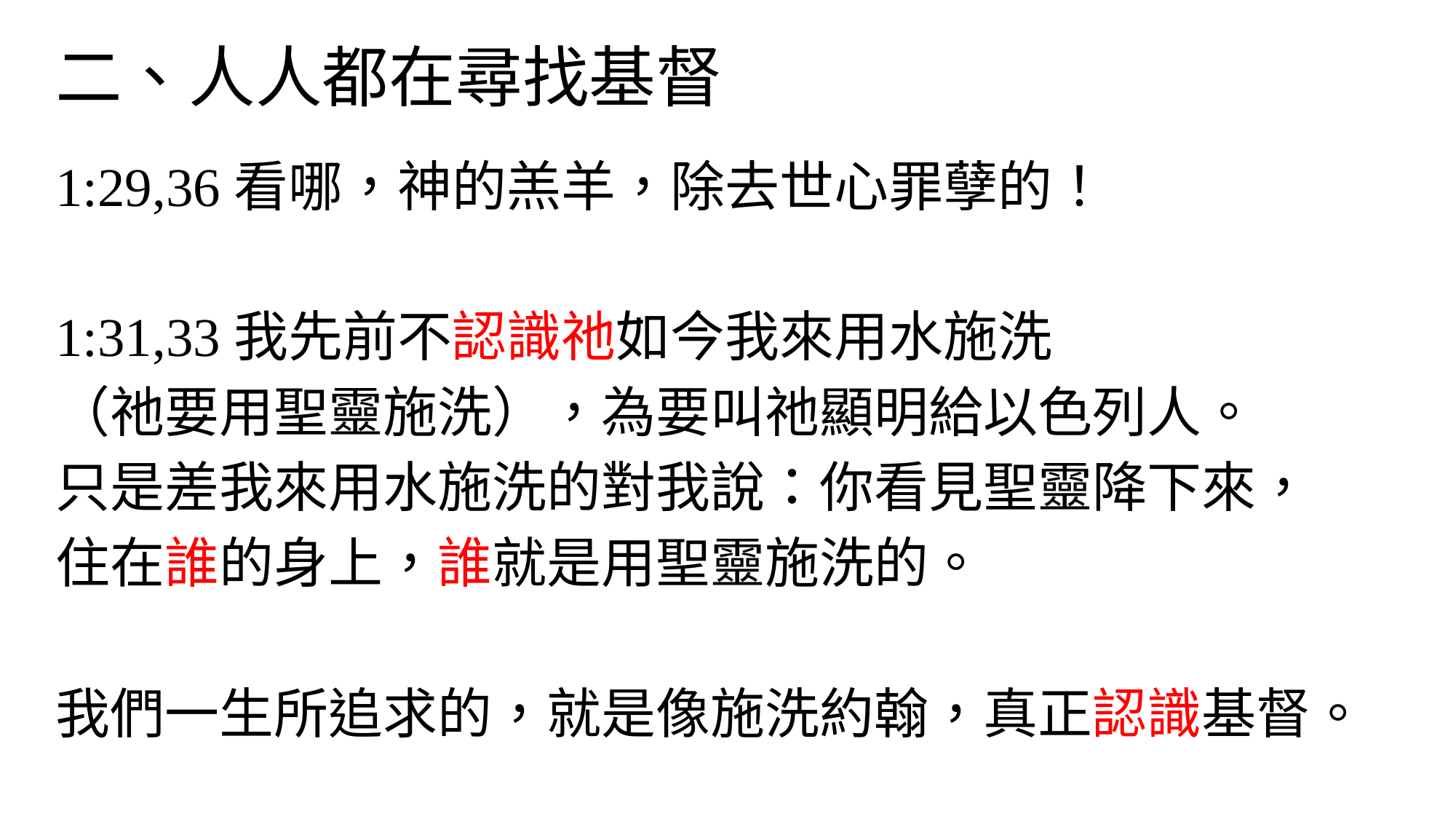

二、人人都在尋找基督
1:29,36看哪，神的羔羊，除去世心罪孽的！

1:31,33我先前不認識祂如今我來用水施洗
（祂要用聖靈施洗），為要叫祂顯明給以色列人。
只是差我來用水施洗的對我說：你看見聖靈降下來，住在誰的身上，誰就是用聖靈施洗的。

我們一生所追求的，就是像施洗約翰，真正認識基督。